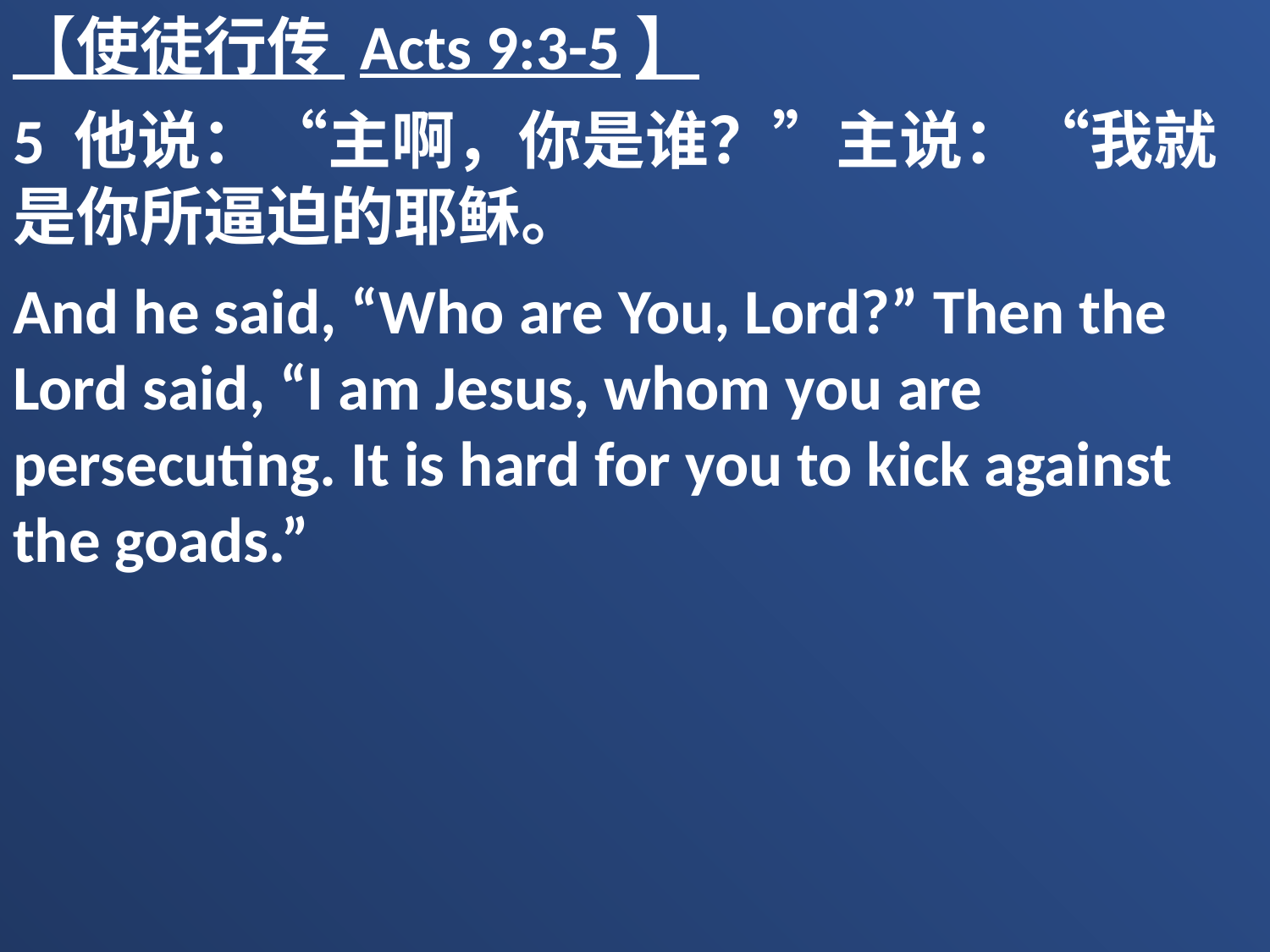

【使徒行传 Acts 9:3-5】
5 他说：“主啊，你是谁？”主说：“我就是你所逼迫的耶稣。
And he said, “Who are You, Lord?” Then the Lord said, “I am Jesus, whom you are persecuting. It is hard for you to kick against the goads.”